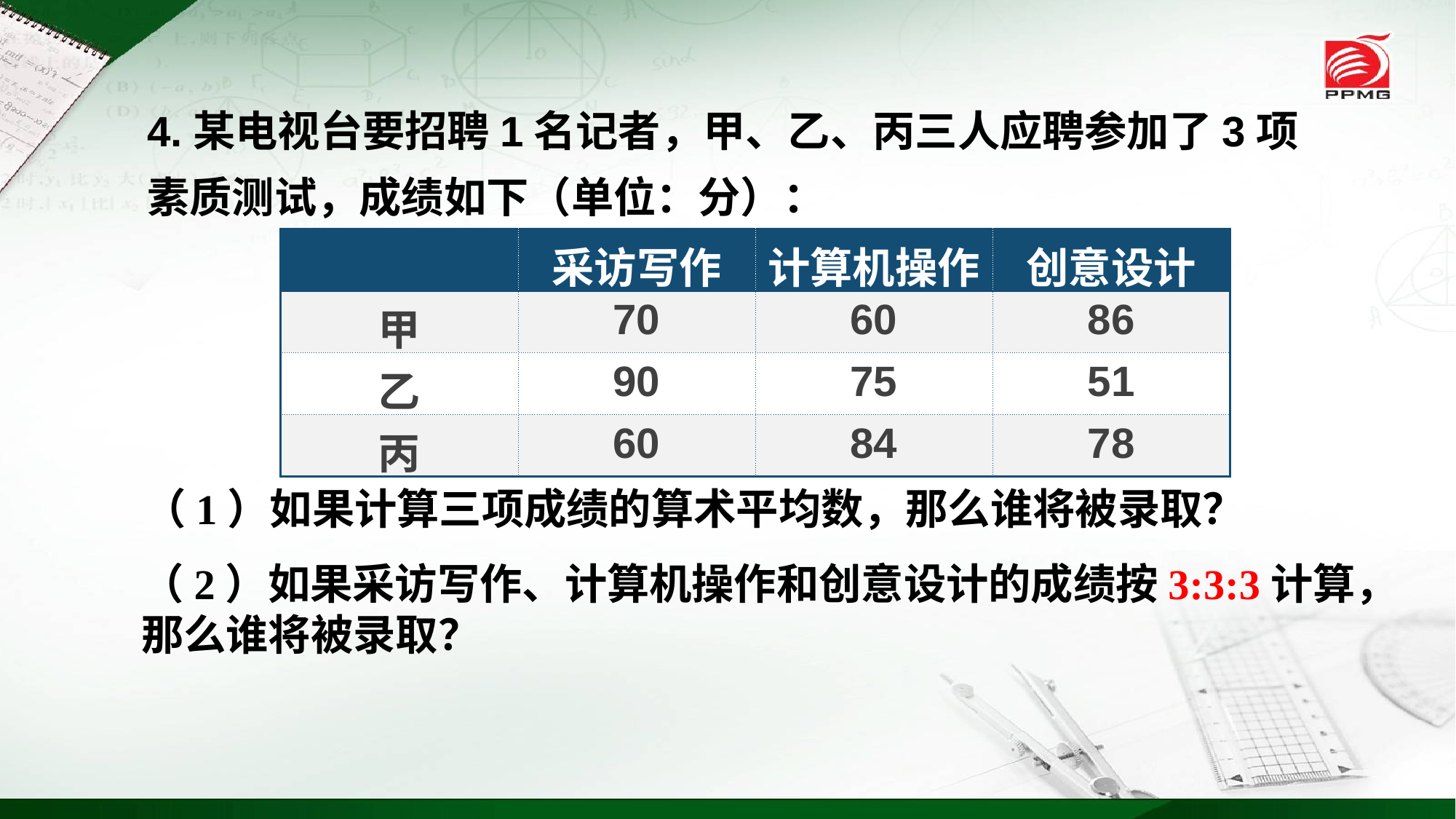

4.某电视台要招聘1名记者，甲、乙、丙三人应聘参加了3项素质测试，成绩如下（单位：分）：
|  | 采访写作 | 计算机操作 | 创意设计 |
| --- | --- | --- | --- |
| 甲 | 70 | 60 | 86 |
| 乙 | 90 | 75 | 51 |
| 丙 | 60 | 84 | 78 |

（1）如果计算三项成绩的算术平均数，那么谁将被录取？
（2）如果采访写作、计算机操作和创意设计的成绩按3:3:3计算，那么谁将被录取？